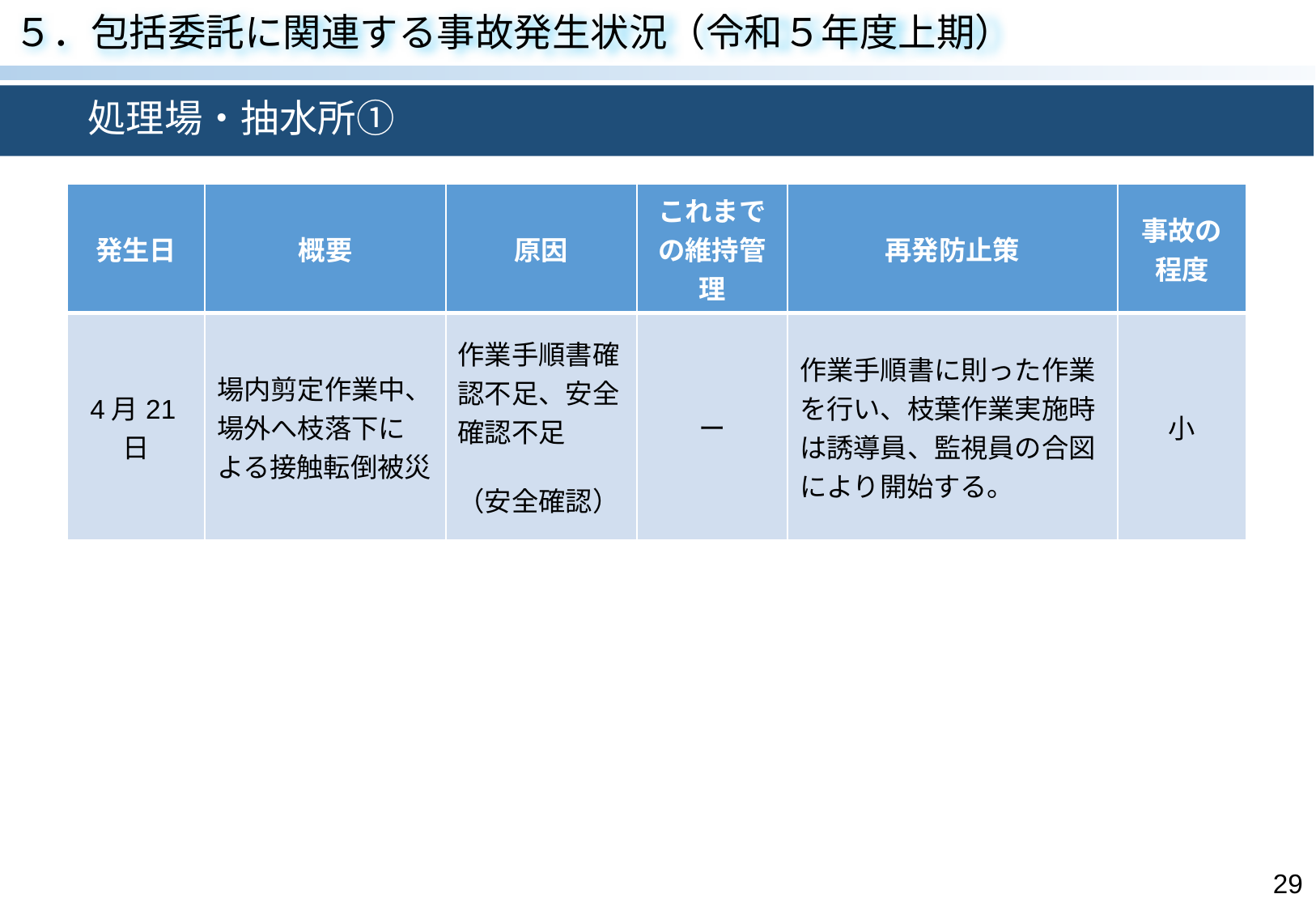

５．包括委託に関連する事故発生状況（令和５年度上期）
　　処理場・抽水所①
| 発生日 | 概要 | 原因 | これまでの維持管理 | 再発防止策 | 事故の程度 |
| --- | --- | --- | --- | --- | --- |
| 4月21日 | 場内剪定作業中、場外へ枝落下に よる接触転倒被災 | 作業手順書確認不足、安全確認不足 （安全確認） | ー | 作業手順書に則った作業を行い、枝葉作業実施時は誘導員、監視員の合図により開始する。 | 小 |
29